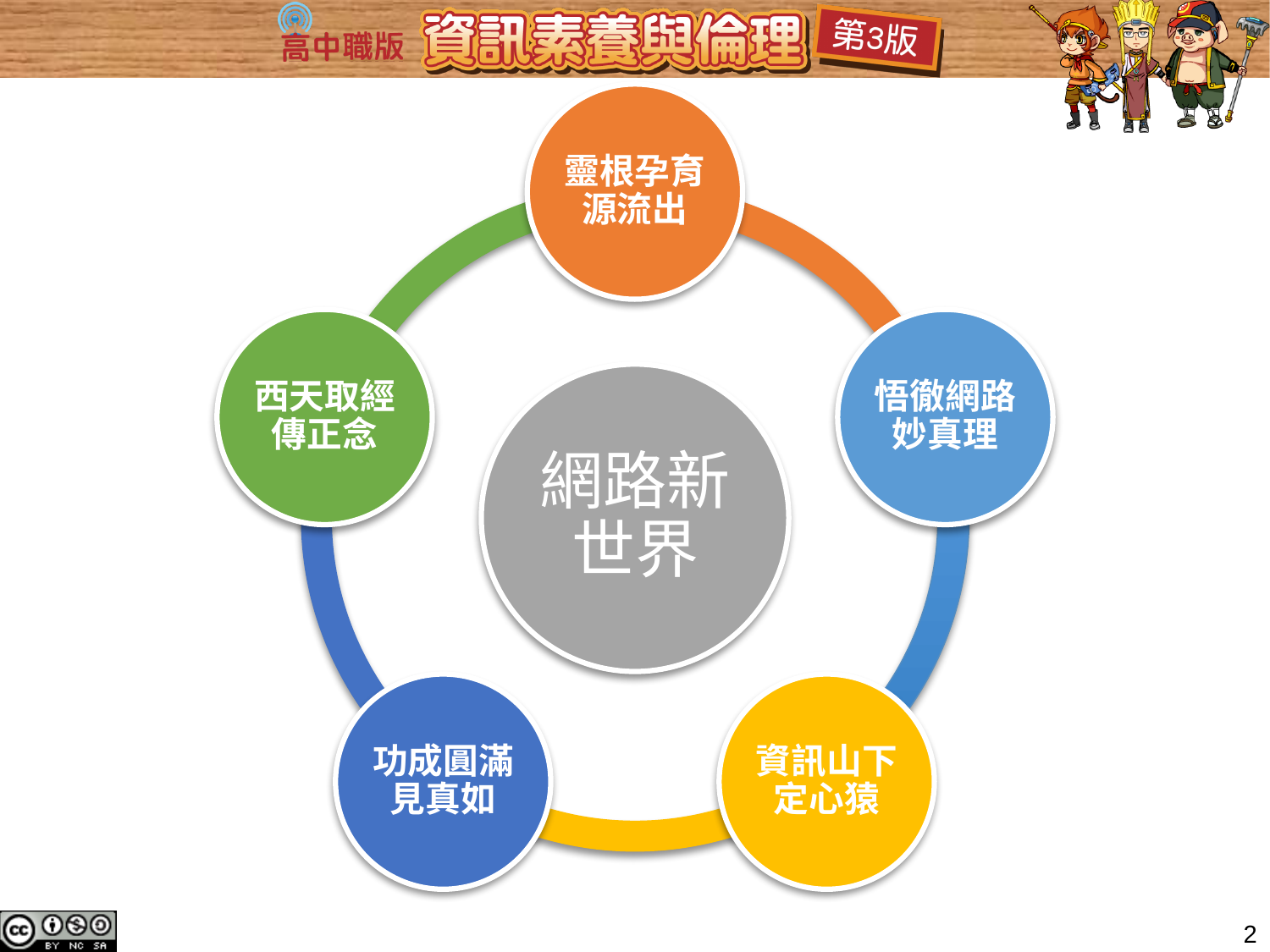

網路新世界
靈根孕育源流出
悟徹網路妙真理
資訊山下定心猿
功成圓滿見真如
西天取經傳正念
2